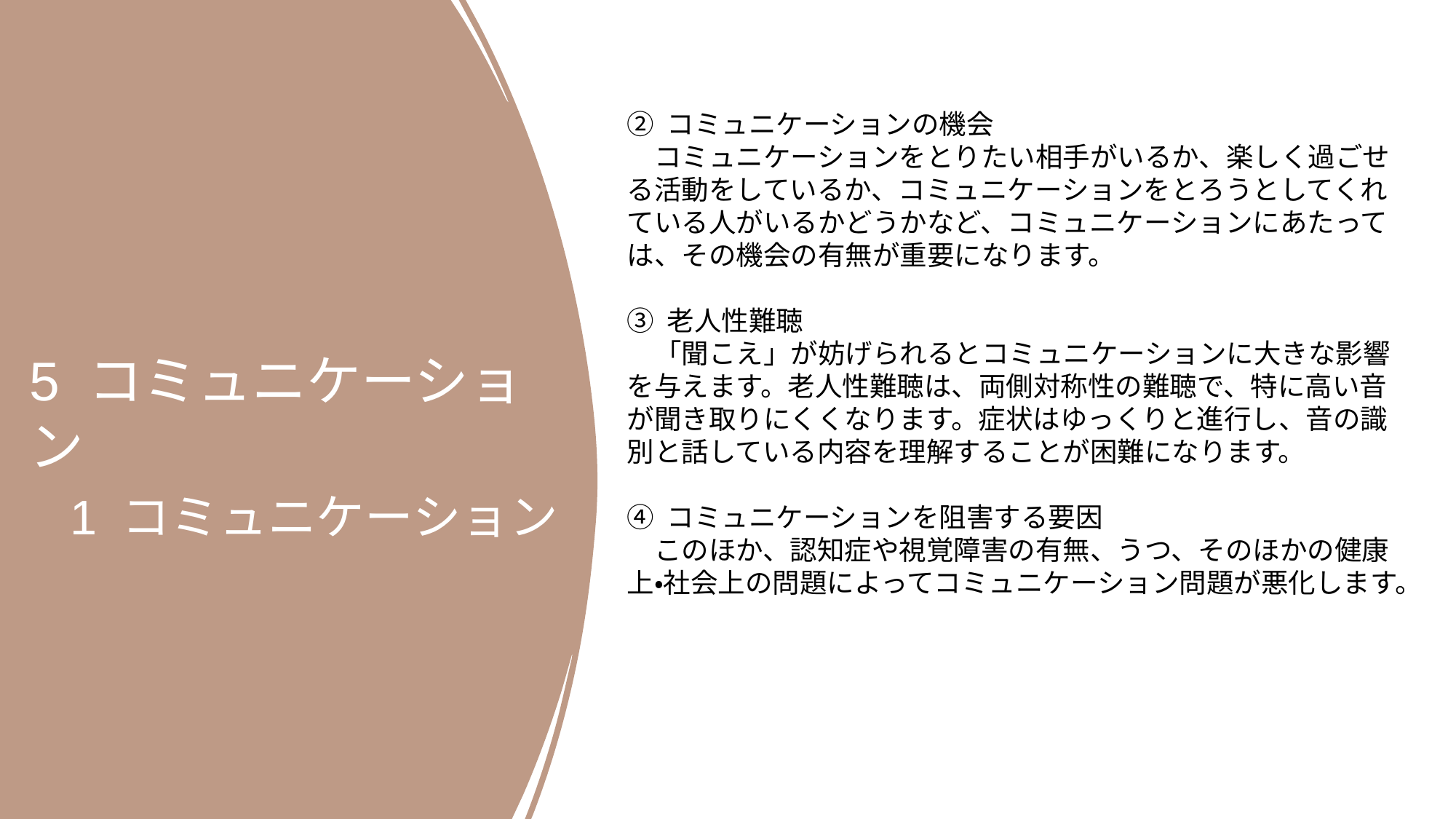

② コミュニケーションの機会
　コミュニケーションをとりたい相手がいるか、楽しく過ごせ
る活動をしているか、コミュニケーションをとろうとしてくれている人がいるかどうかなど、コミュニケーションにあたっては、その機会の有無が重要になります。

③ 老人性難聴
　「聞こえ」が妨げられるとコミュニケーションに大きな影響を与えます。老人性難聴は、両側対称性の難聴で、特に高い音が聞き取りにくくなります。症状はゆっくりと進行し、音の識別と話している内容を理解することが困難になります。

④ コミュニケーションを阻害する要因
　このほか、認知症や視覚障害の有無、うつ、そのほかの健康上・社会上の問題によってコミュニケーション問題が悪化します。
5 コミュニケーション
   1 コミュニケーション